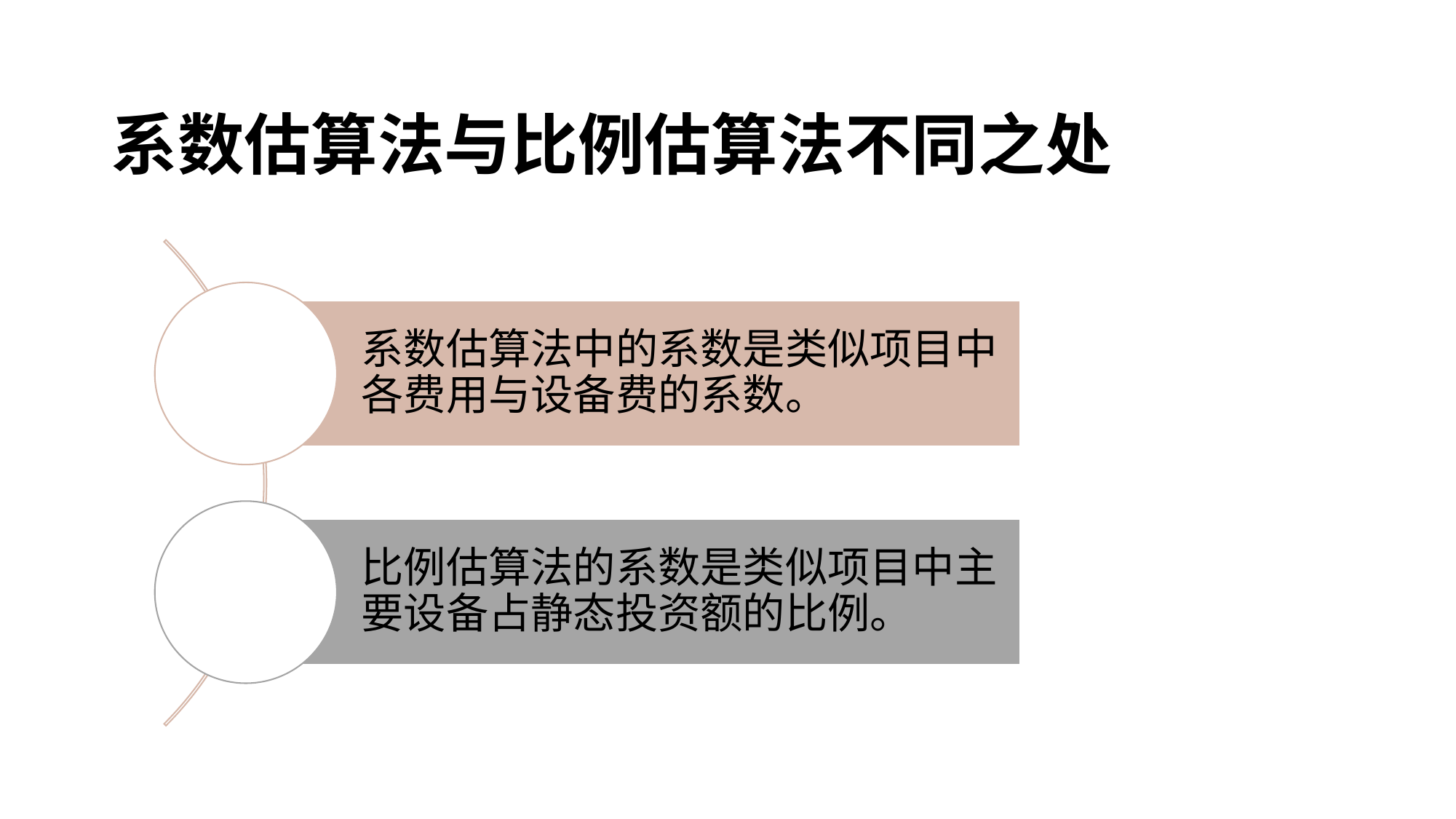

# 系数估算法与比例估算法不同之处
系数估算法中的系数是类似项目中各费用与设备费的系数。
比例估算法的系数是类似项目中主要设备占静态投资额的比例。